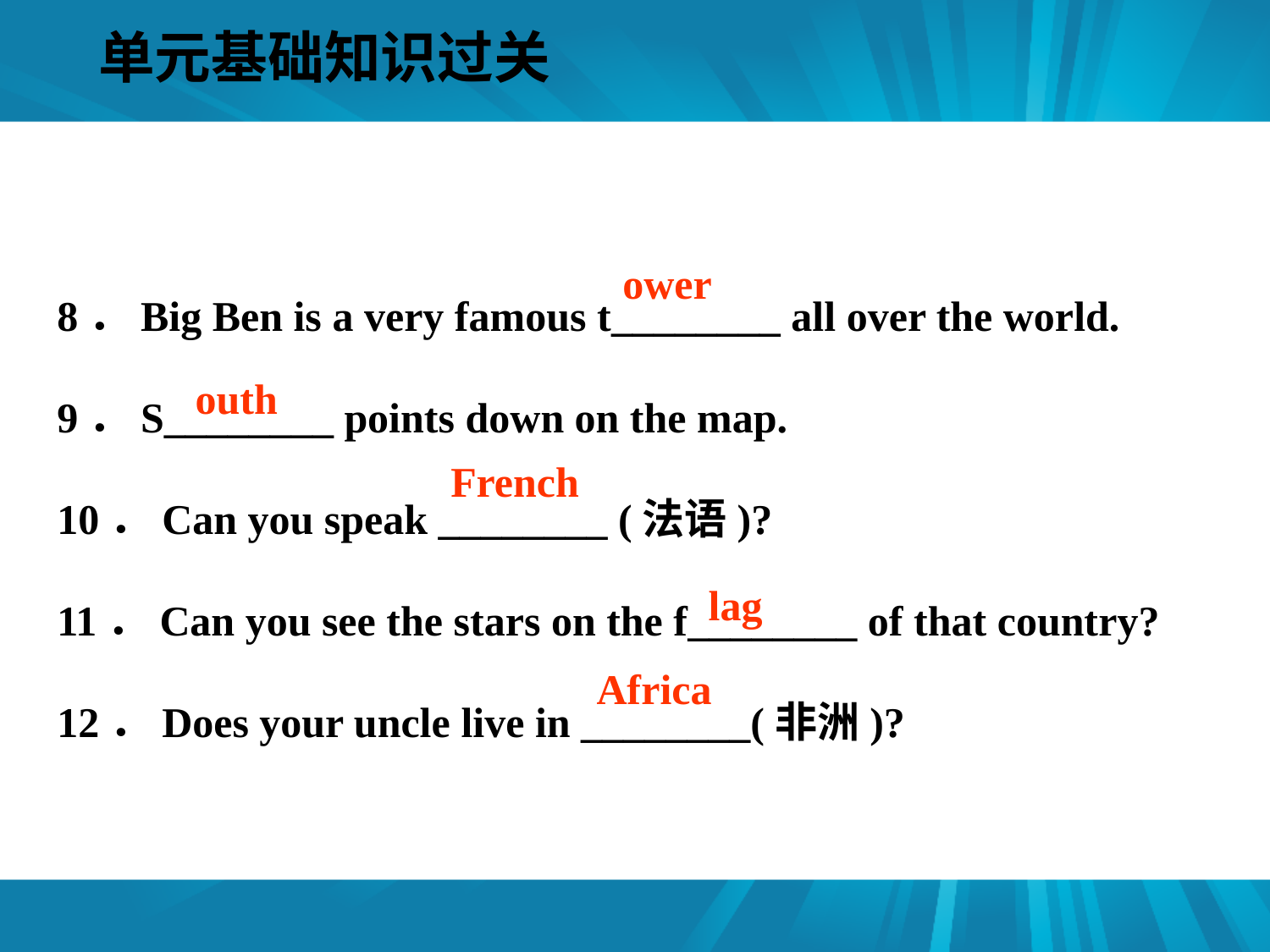

单元基础知识过关
#
8．Big Ben is a very famous t________ all over the world.
9．S________ points down on the map.
10．Can you speak ________ (法语)?
11．Can you see the stars on the f________ of that country?
12．Does your uncle live in ________(非洲)?
ower
outh
French

lag
Africa